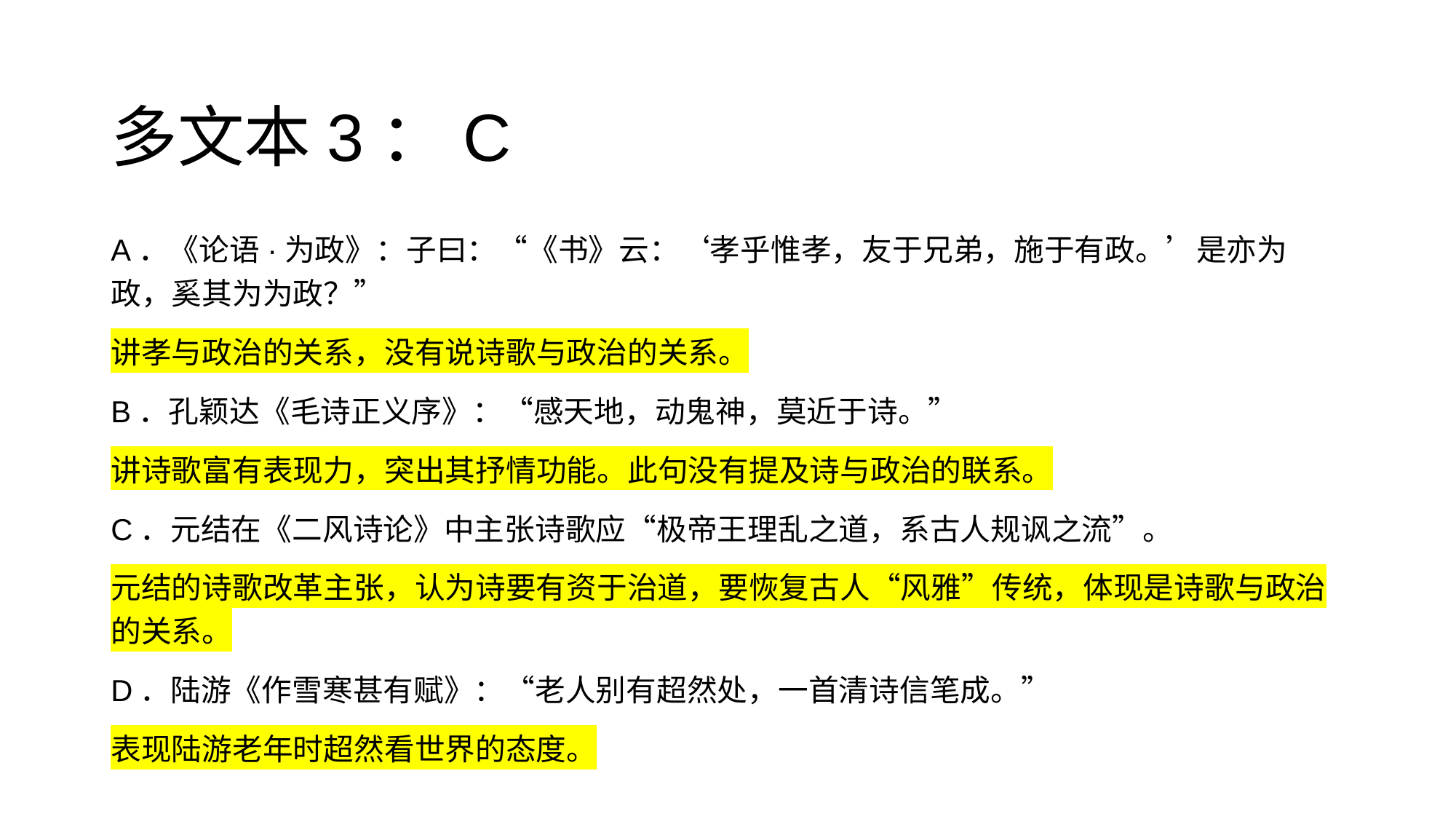

# 多文本3：C
A．《论语·为政》：子曰：“《书》云：‘孝乎惟孝，友于兄弟，施于有政。’是亦为政，奚其为为政？”
讲孝与政治的关系，没有说诗歌与政治的关系。
B．孔颖达《毛诗正义序》：“感天地，动鬼神，莫近于诗。”
讲诗歌富有表现力，突出其抒情功能。此句没有提及诗与政治的联系。
C．元结在《二风诗论》中主张诗歌应“极帝王理乱之道，系古人规讽之流”。
元结的诗歌改革主张，认为诗要有资于治道，要恢复古人“风雅”传统，体现是诗歌与政治的关系。
D．陆游《作雪寒甚有赋》：“老人别有超然处，一首清诗信笔成。”
表现陆游老年时超然看世界的态度。